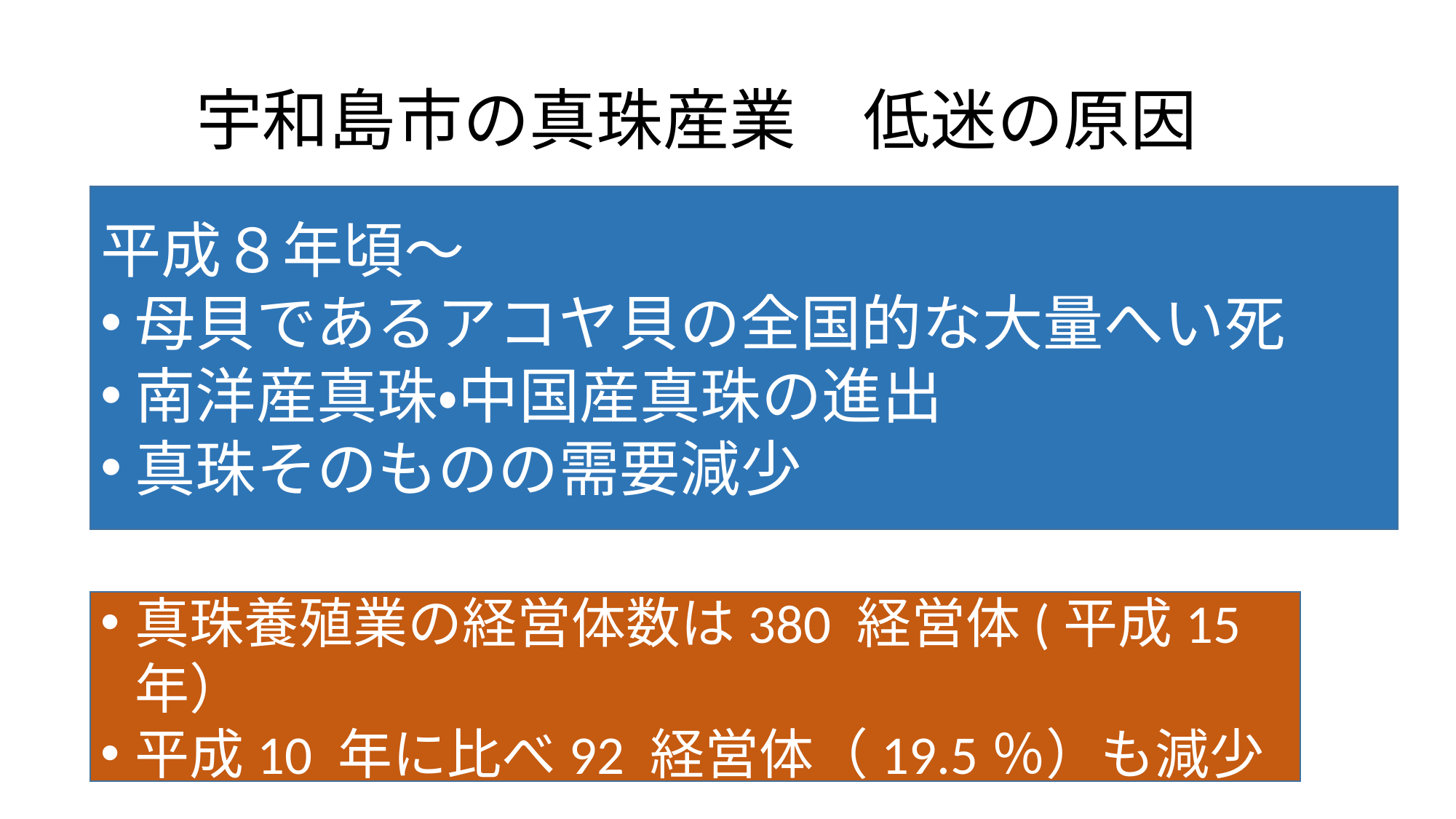

# 宇和島市の真珠産業　低迷の原因

平成８年頃～
母貝であるアコヤ貝の全国的な大量へい死
南洋産真珠・中国産真珠の進出
真珠そのものの需要減少

真珠養殖業の経営体数は380 経営体(平成15年）
平成10 年に比べ92 経営体（19.5％）も減少